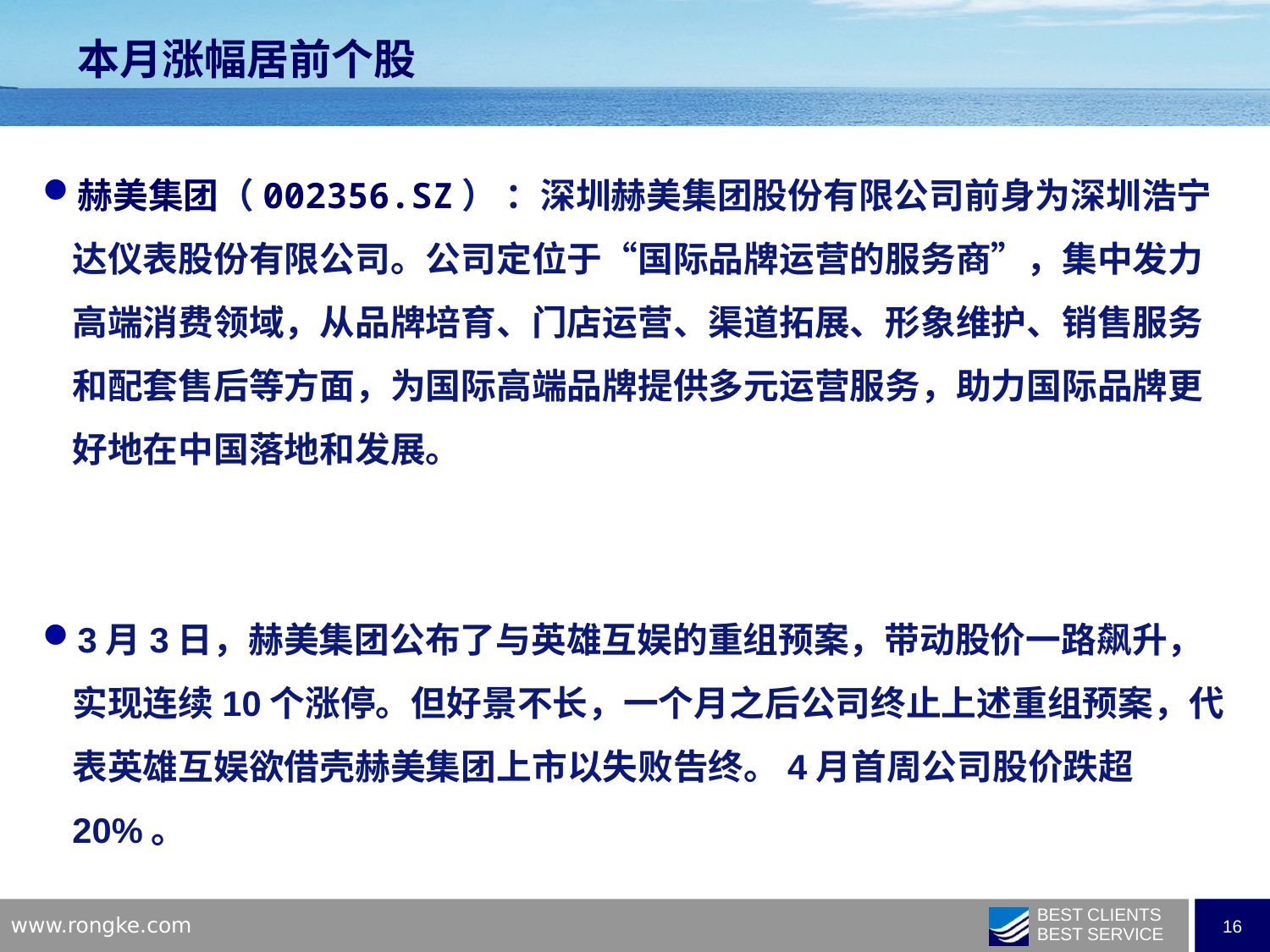

本月涨幅居前个股
赫美集团（002356.SZ） ：深圳赫美集团股份有限公司前身为深圳浩宁达仪表股份有限公司。公司定位于“国际品牌运营的服务商”，集中发力高端消费领域，从品牌培育、门店运营、渠道拓展、形象维护、销售服务和配套售后等方面，为国际高端品牌提供多元运营服务，助力国际品牌更好地在中国落地和发展。

3月3日，赫美集团公布了与英雄互娱的重组预案，带动股价一路飙升，实现连续10个涨停。但好景不长，一个月之后公司终止上述重组预案，代表英雄互娱欲借壳赫美集团上市以失败告终。4月首周公司股价跌超20%。